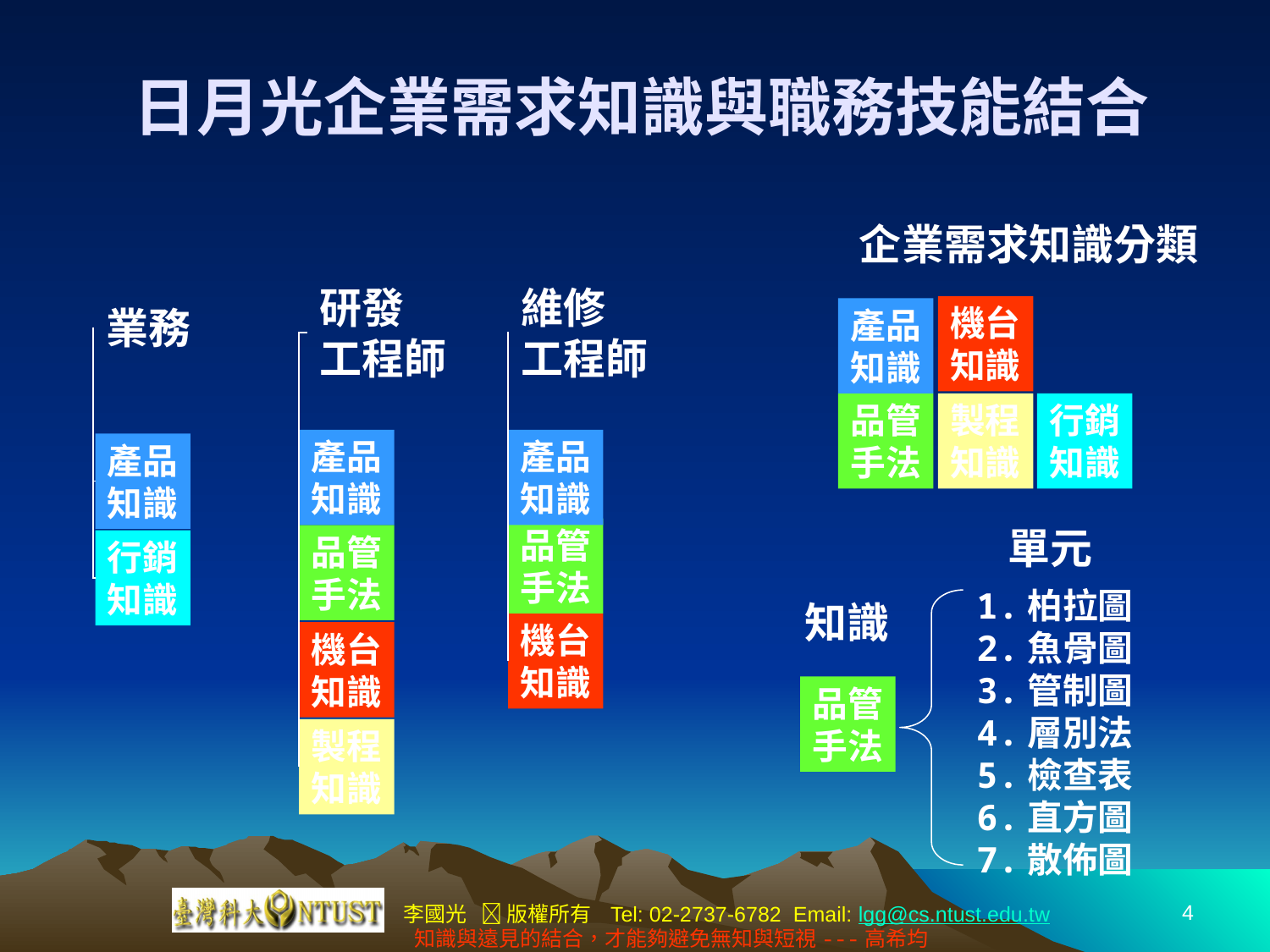

# 日月光企業需求知識與職務技能結合
企業需求知識分類
維修
工程師
研發
工程師
業務
機台
知識
產品
知識
品管
手法
製程
知識
行銷
知識
產品
知識
產品
知識
產品
知識
單元
品管
手法
品管
手法
行銷
知識
1.柏拉圖
2.魚骨圖
3.管制圖
4.層別法
5.檢查表
6.直方圖
7.散佈圖
知識

機台
知識
機台
知識
品管
手法
製程
知識
4